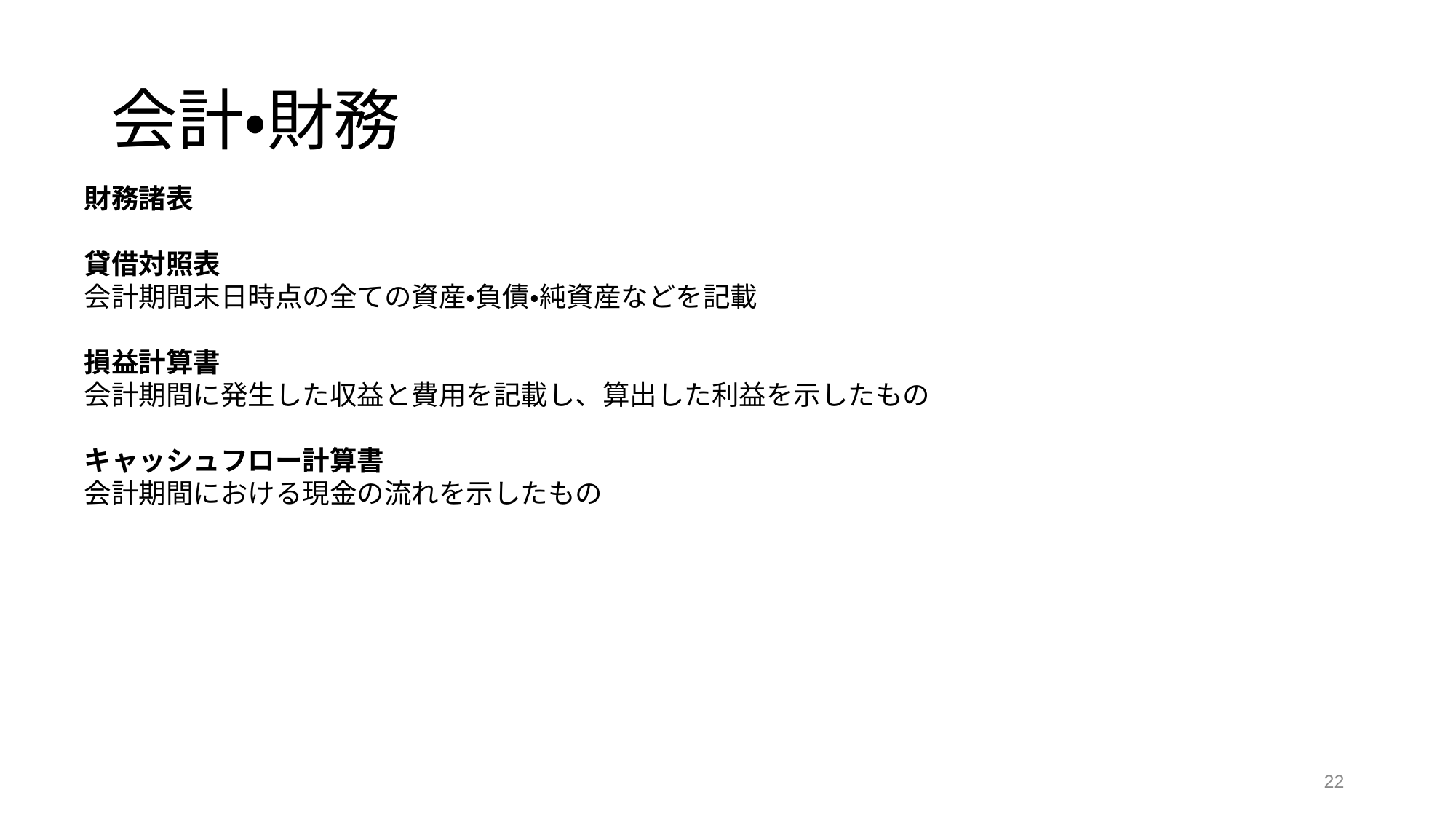

# 会計・財務
財務諸表

貸借対照表
会計期間末日時点の全ての資産・負債・純資産などを記載

損益計算書
会計期間に発生した収益と費用を記載し、算出した利益を示したもの

キャッシュフロー計算書
会計期間における現金の流れを示したもの

22